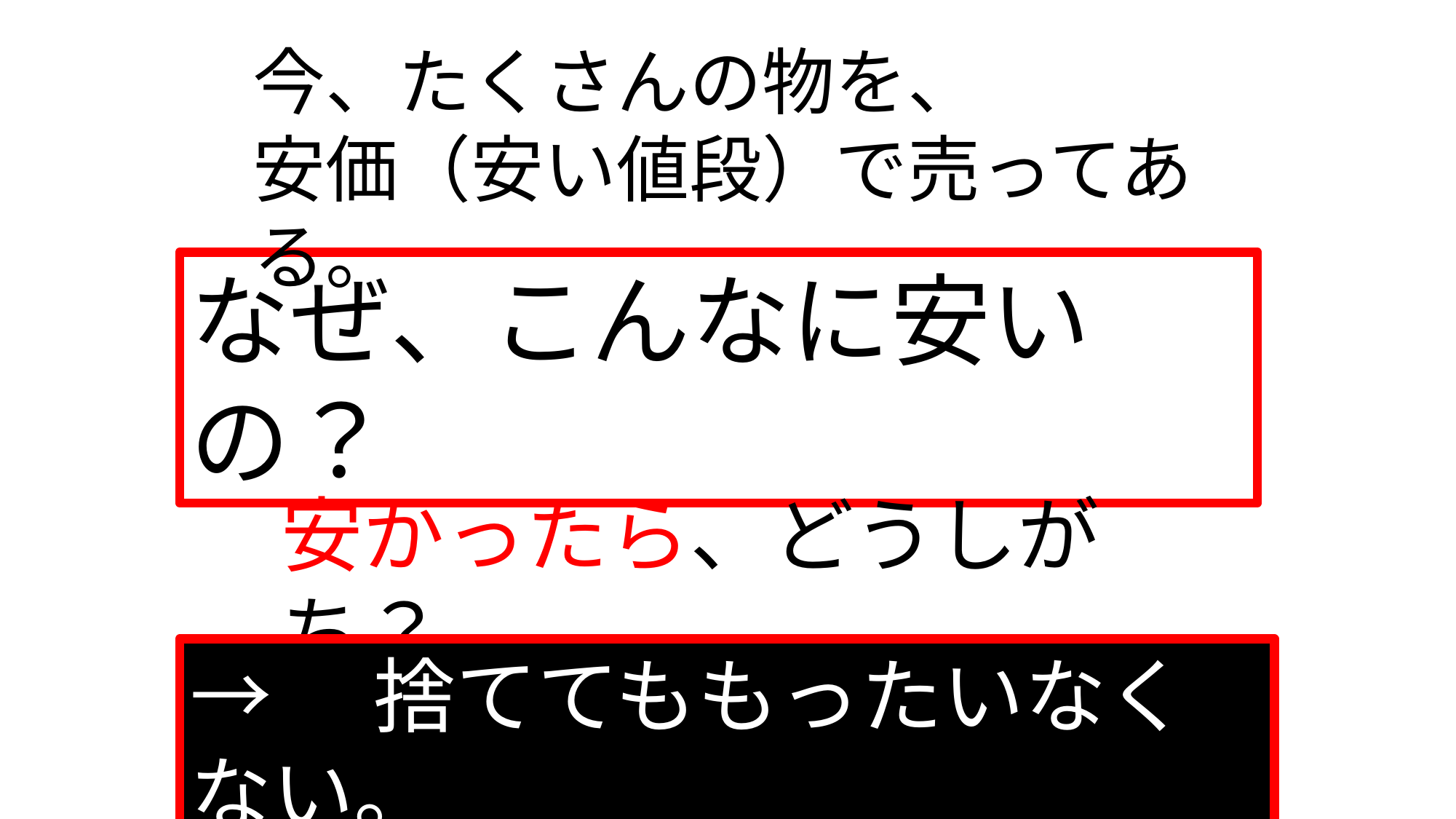

今、たくさんの物を、
安価（安い値段）で売ってある。
なぜ、こんなに安いの？
安かったら、どうしがち？
→　捨ててももったいなくない。